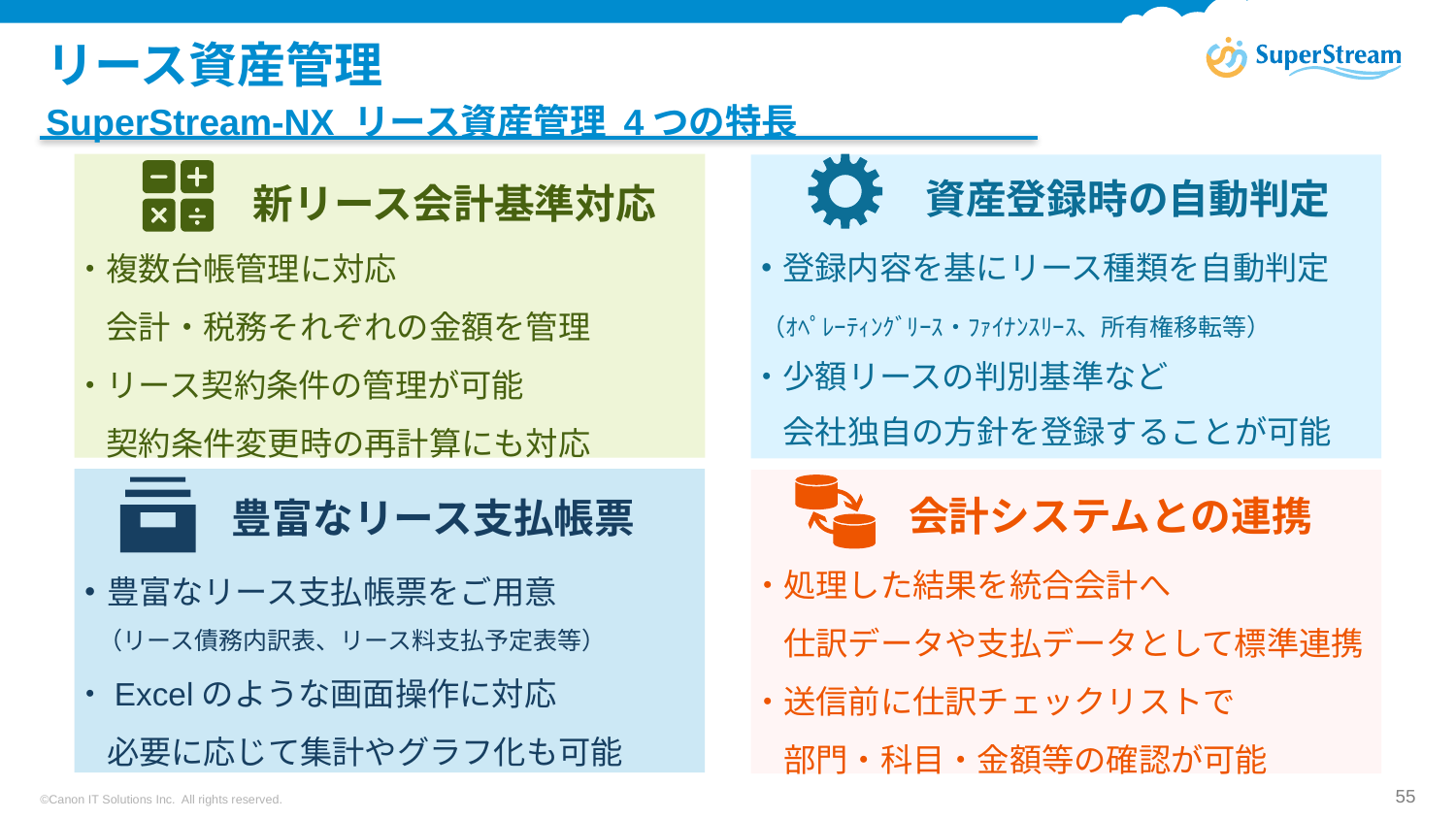

# リース資産管理
SuperStream-NX リース資産管理 4つの特長

新リース会計基準対応
・複数台帳管理に対応
　会計・税務それぞれの金額を管理
・リース契約条件の管理が可能
　契約条件変更時の再計算にも対応

資産登録時の自動判定
・登録内容を基にリース種類を自動判定
 （ｵﾍﾟﾚｰﾃｨﾝｸﾞﾘｰｽ・ﾌｧｲﾅﾝｽﾘｰｽ、所有権移転等）
・少額リースの判別基準など
　会社独自の方針を登録することが可能

豊富なリース支払帳票
・豊富なリース支払帳票をご用意
　（リース債務内訳表、リース料支払予定表等）
・Excelのような画面操作に対応
　必要に応じて集計やグラフ化も可能

会計システムとの連携
・処理した結果を統合会計へ
　仕訳データや支払データとして標準連携
・送信前に仕訳チェックリストで
　部門・科目・金額等の確認が可能
©Canon IT Solutions Inc.  All rights reserved.
55